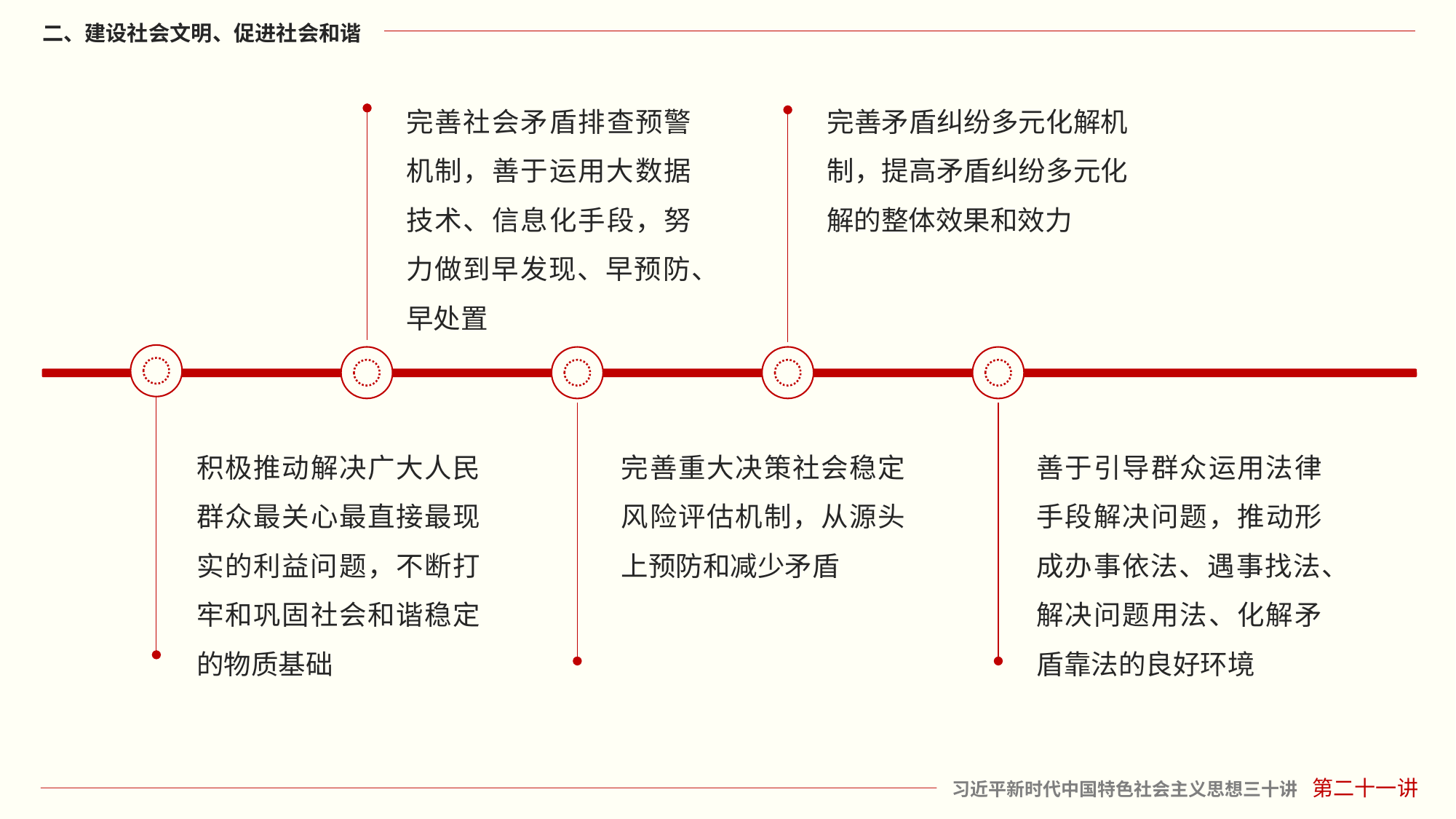

完善社会矛盾排查预警机制，善于运用大数据技术、信息化手段，努力做到早发现、早预防、早处置
完善矛盾纠纷多元化解机制，提高矛盾纠纷多元化解的整体效果和效力

积极推动解决广大人民群众最关心最直接最现实的利益问题，不断打牢和巩固社会和谐稳定的物质基础
完善重大决策社会稳定风险评估机制，从源头上预防和减少矛盾
善于引导群众运用法律手段解决问题，推动形成办事依法、遇事找法、解决问题用法、化解矛盾靠法的良好环境